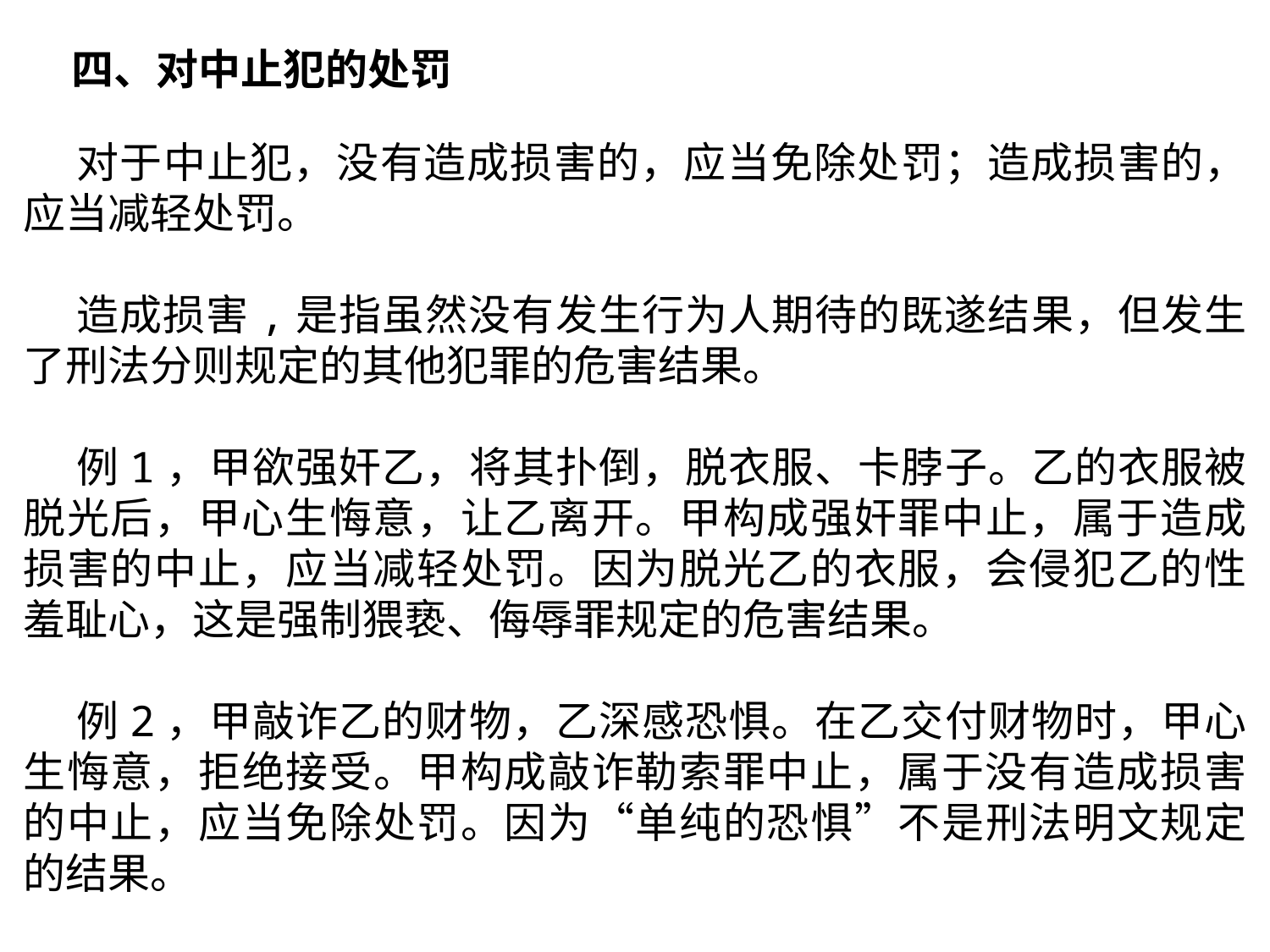

四、对中止犯的处罚

    对于中止犯，没有造成损害的，应当免除处罚；造成损害的，应当减轻处罚。

    造成损害,是指虽然没有发生行为人期待的既遂结果，但发生了刑法分则规定的其他犯罪的危害结果。

    例1，甲欲强奸乙，将其扑倒，脱衣服、卡脖子。乙的衣服被脱光后，甲心生悔意，让乙离开。甲构成强奸罪中止，属于造成损害的中止，应当减轻处罚。因为脱光乙的衣服，会侵犯乙的性羞耻心，这是强制猥亵、侮辱罪规定的危害结果。

    例2，甲敲诈乙的财物，乙深感恐惧。在乙交付财物时，甲心生悔意，拒绝接受。甲构成敲诈勒索罪中止，属于没有造成损害的中止，应当免除处罚。因为“单纯的恐惧”不是刑法明文规定的结果。